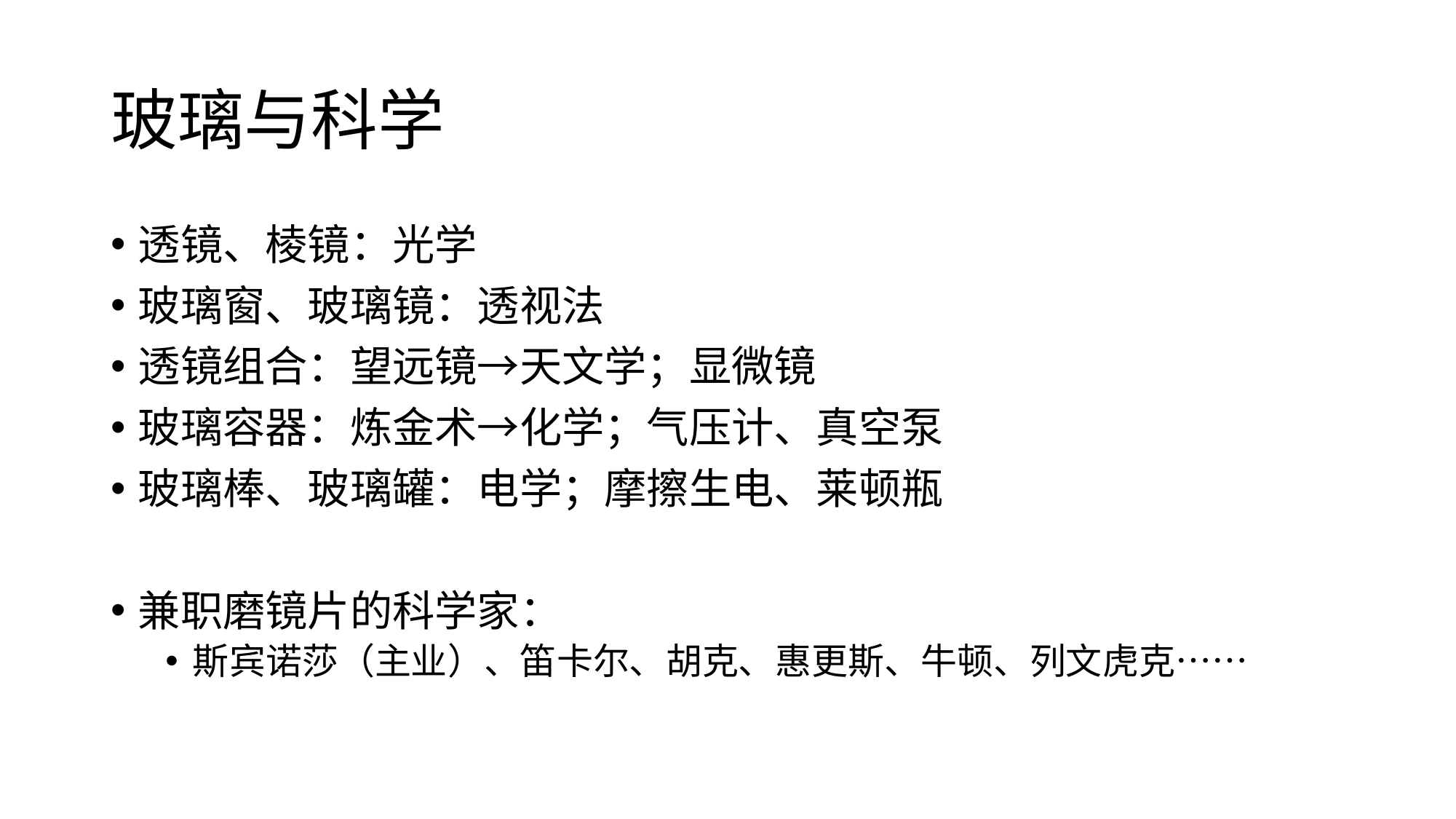

# 玻璃与科学
透镜、棱镜：光学
玻璃窗、玻璃镜：透视法
透镜组合：望远镜→天文学；显微镜
玻璃容器：炼金术→化学；气压计、真空泵
玻璃棒、玻璃罐：电学；摩擦生电、莱顿瓶

兼职磨镜片的科学家：
斯宾诺莎（主业）、笛卡尔、胡克、惠更斯、牛顿、列文虎克……